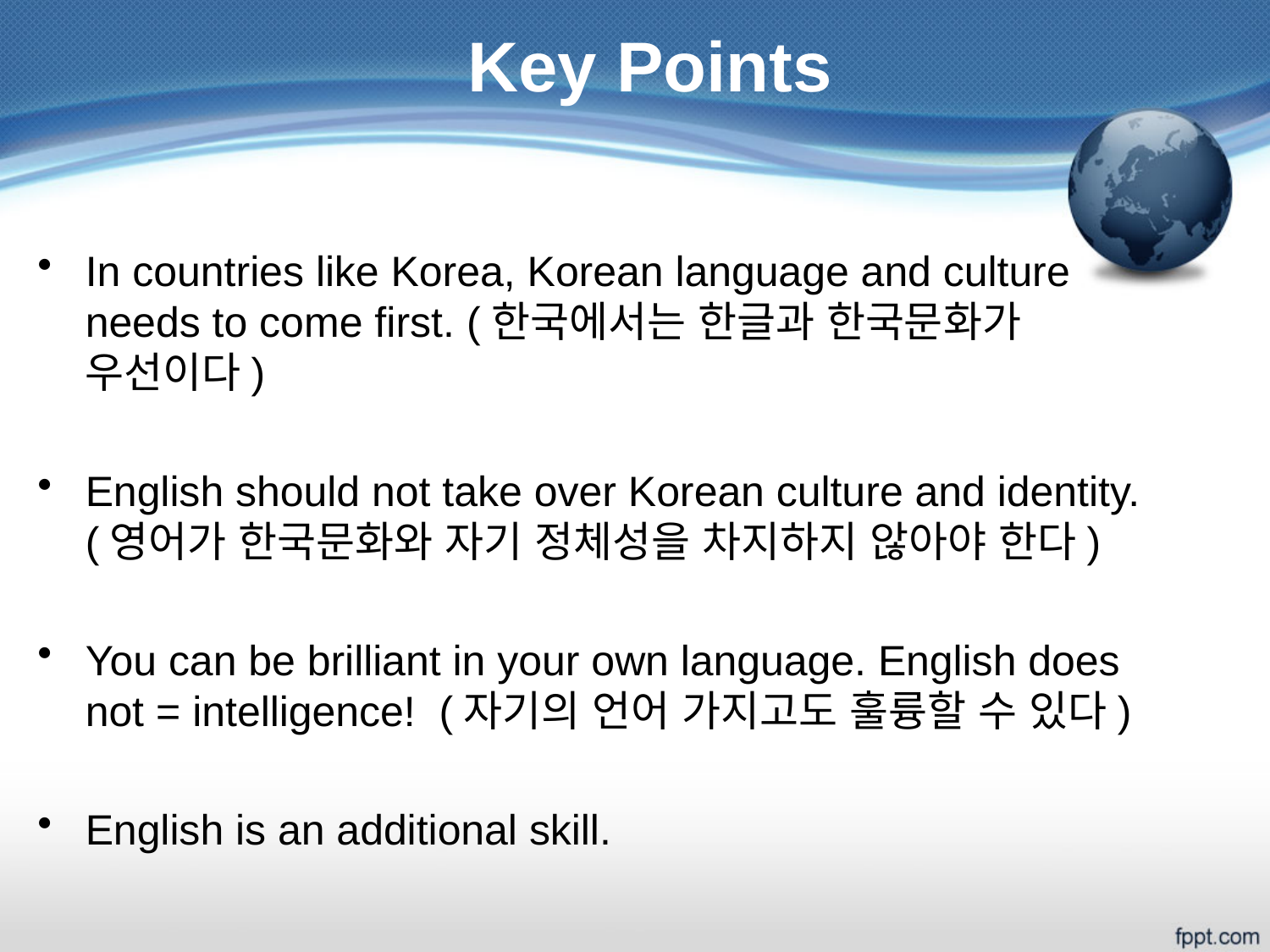

Key Points
#
In countries like Korea, Korean language and culture needs to come first. (한국에서는 한글과 한국문화가 우선이다)

English should not take over Korean culture and identity. (영어가 한국문화와 자기 정체성을 차지하지 않아야 한다)

You can be brilliant in your own language. English does not = intelligence!  (자기의 언어 가지고도 훌륭할 수 있다)

English is an additional skill.